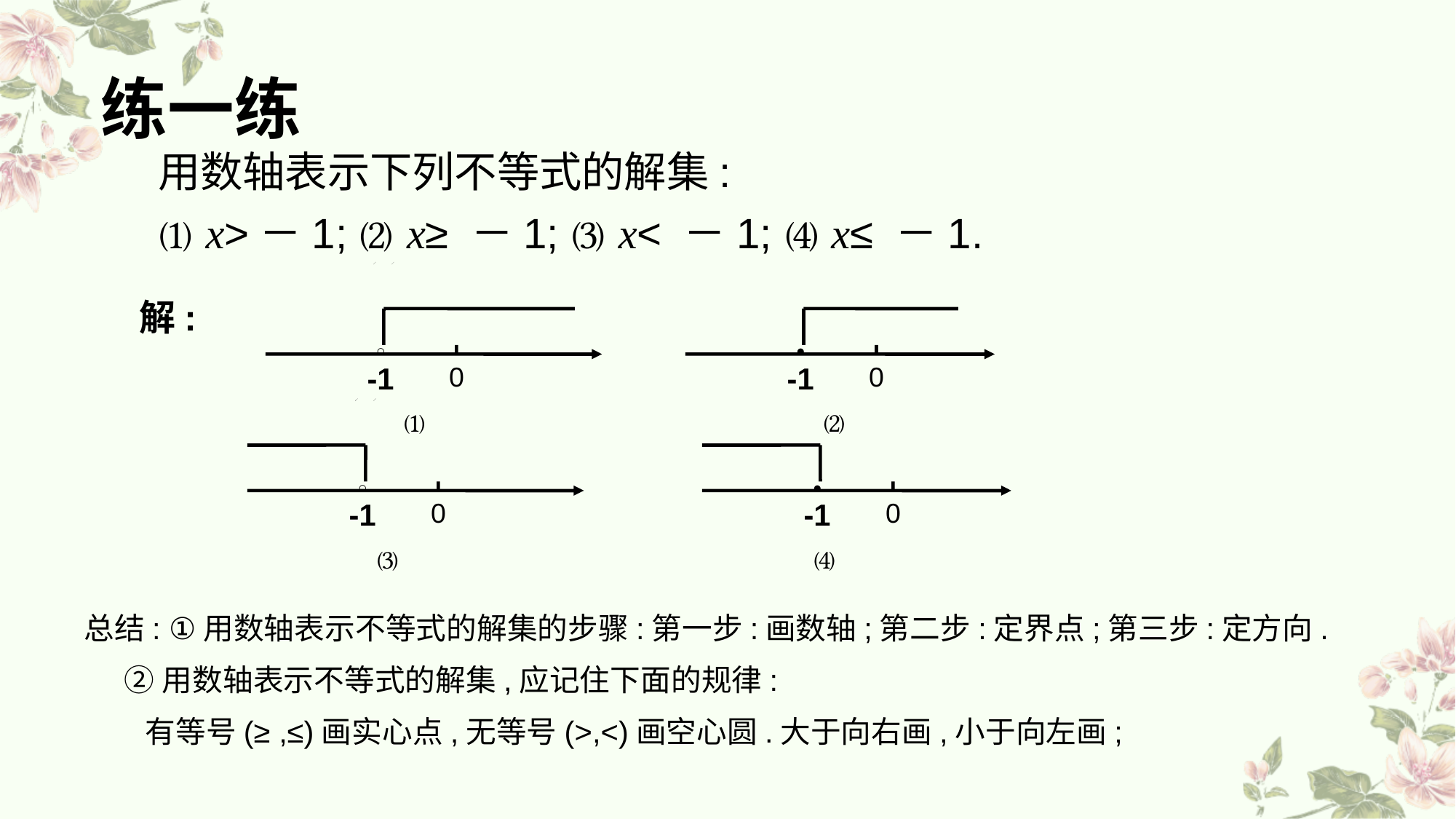

练一练
用数轴表示下列不等式的解集:
⑴ x>－1; ⑵ x≥ －1; ⑶ x< －1; ⑷ x≤ －1.

○

-1
0
⑴
解:

-1
0

●

⑵

○

-1
0
⑶

●

-1
0
⑷

总结: ①用数轴表示不等式的解集的步骤:第一步:画数轴;第二步:定界点;第三步:定方向.
      ②用数轴表示不等式的解集,应记住下面的规律:
        有等号(≥ ,≤)画实心点,无等号(>,<)画空心圆.大于向右画,小于向左画;